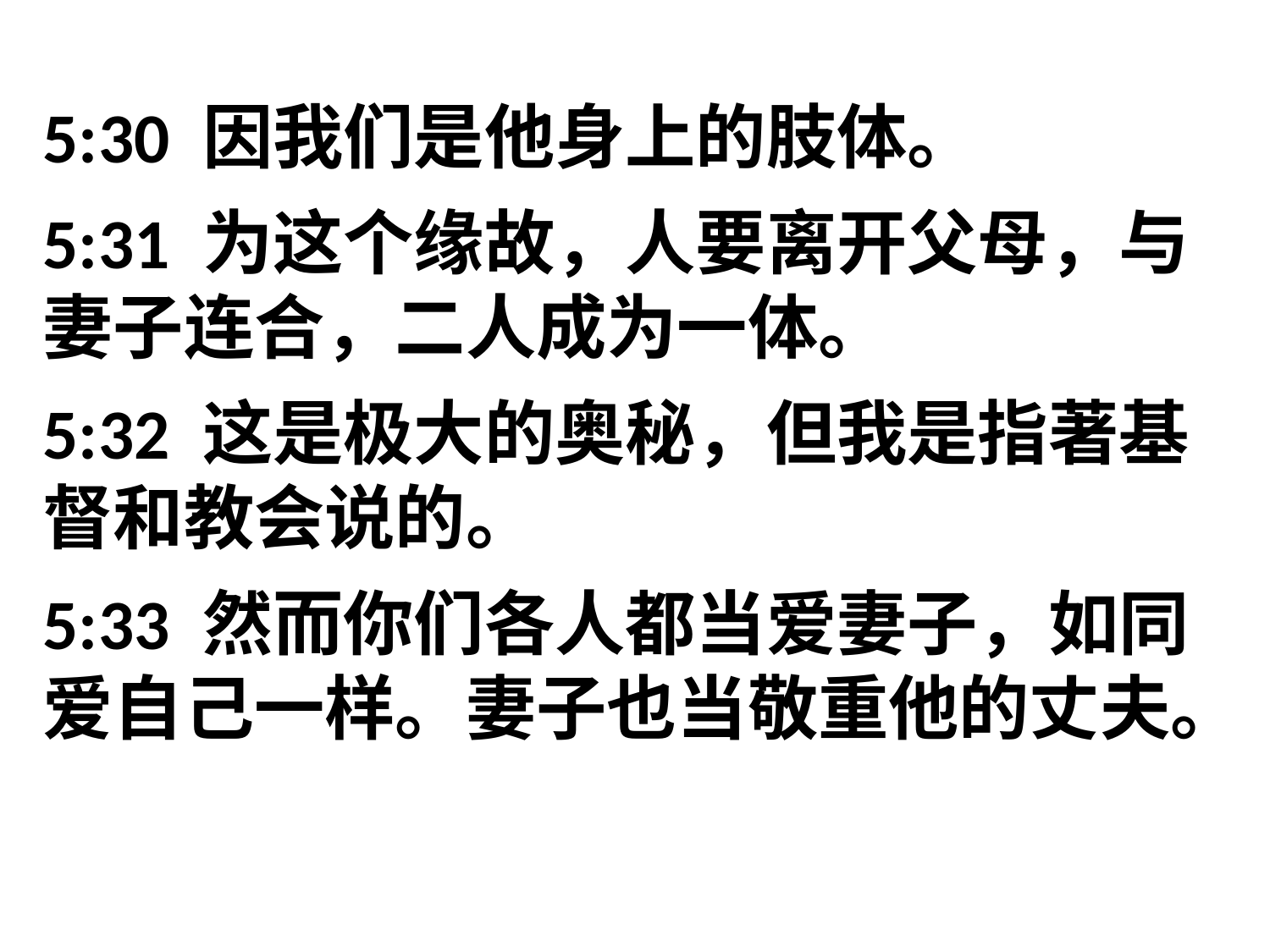

5:30 因我们是他身上的肢体。
5:31 为这个缘故，人要离开父母，与妻子连合，二人成为一体。
5:32 这是极大的奥秘，但我是指著基督和教会说的。
5:33 然而你们各人都当爱妻子，如同爱自己一样。妻子也当敬重他的丈夫。